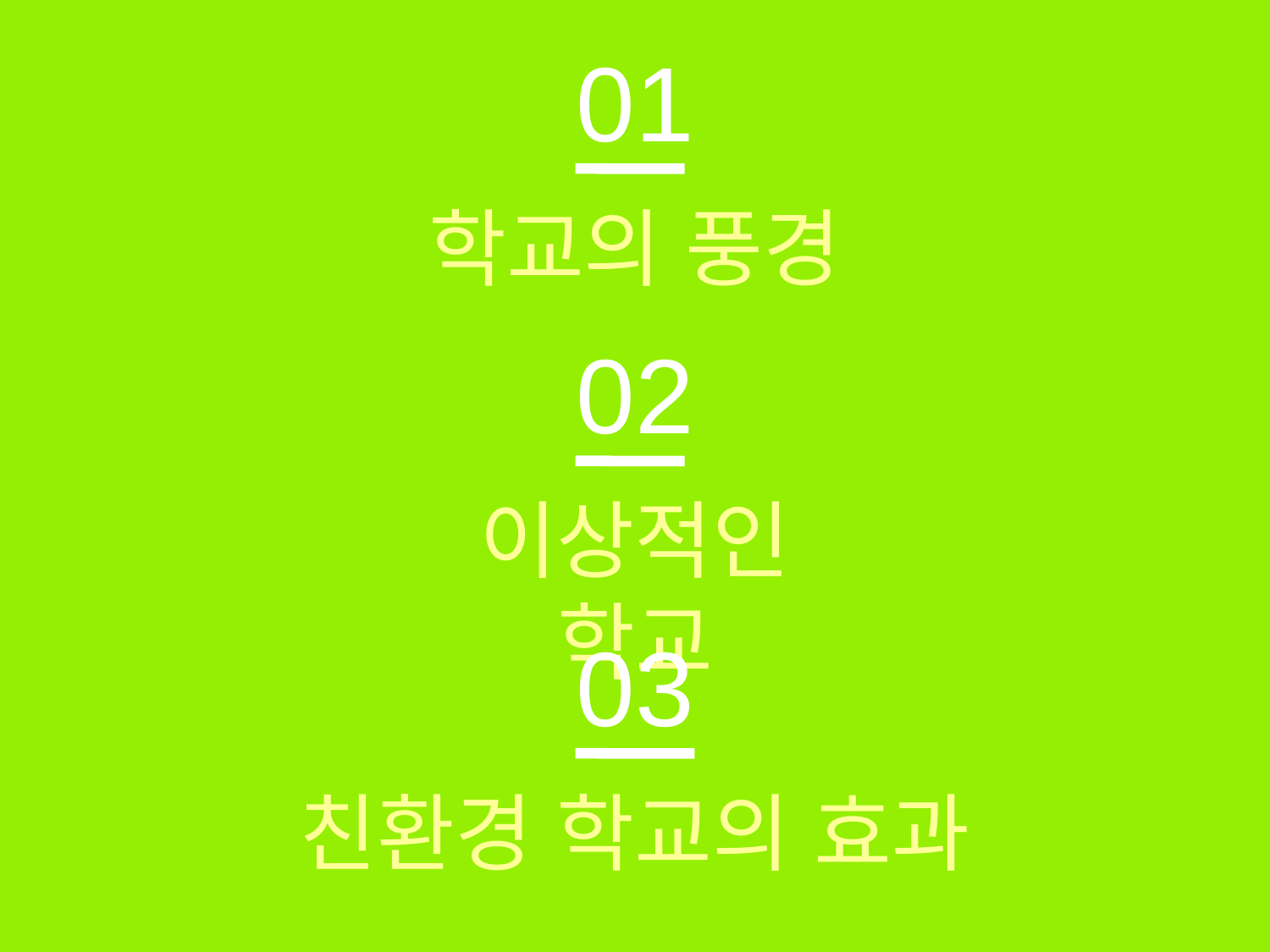

01
학교의 풍경
02
이상적인 학교
03
친환경 학교의 효과